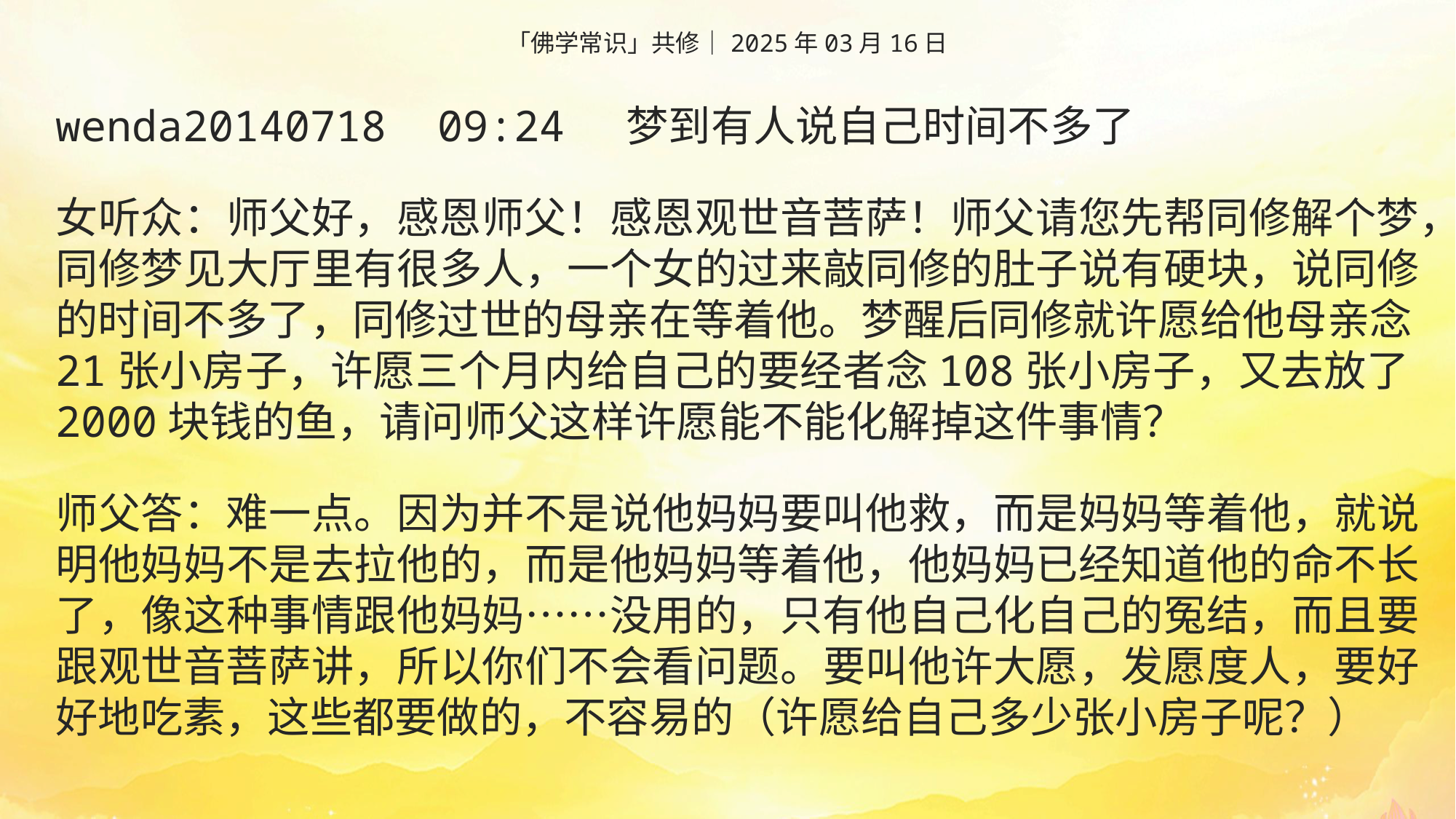

「佛学常识」共修｜2025年03月16日
wenda20140718  09:24  梦到有人说自己时间不多了
女听众：师父好，感恩师父！感恩观世音菩萨！师父请您先帮同修解个梦，同修梦见大厅里有很多人，一个女的过来敲同修的肚子说有硬块，说同修的时间不多了，同修过世的母亲在等着他。梦醒后同修就许愿给他母亲念21张小房子，许愿三个月内给自己的要经者念108张小房子，又去放了2000块钱的鱼，请问师父这样许愿能不能化解掉这件事情？
师父答：难一点。因为并不是说他妈妈要叫他救，而是妈妈等着他，就说明他妈妈不是去拉他的，而是他妈妈等着他，他妈妈已经知道他的命不长了，像这种事情跟他妈妈……没用的，只有他自己化自己的冤结，而且要跟观世音菩萨讲，所以你们不会看问题。要叫他许大愿，发愿度人，要好好地吃素，这些都要做的，不容易的（许愿给自己多少张小房子呢？）